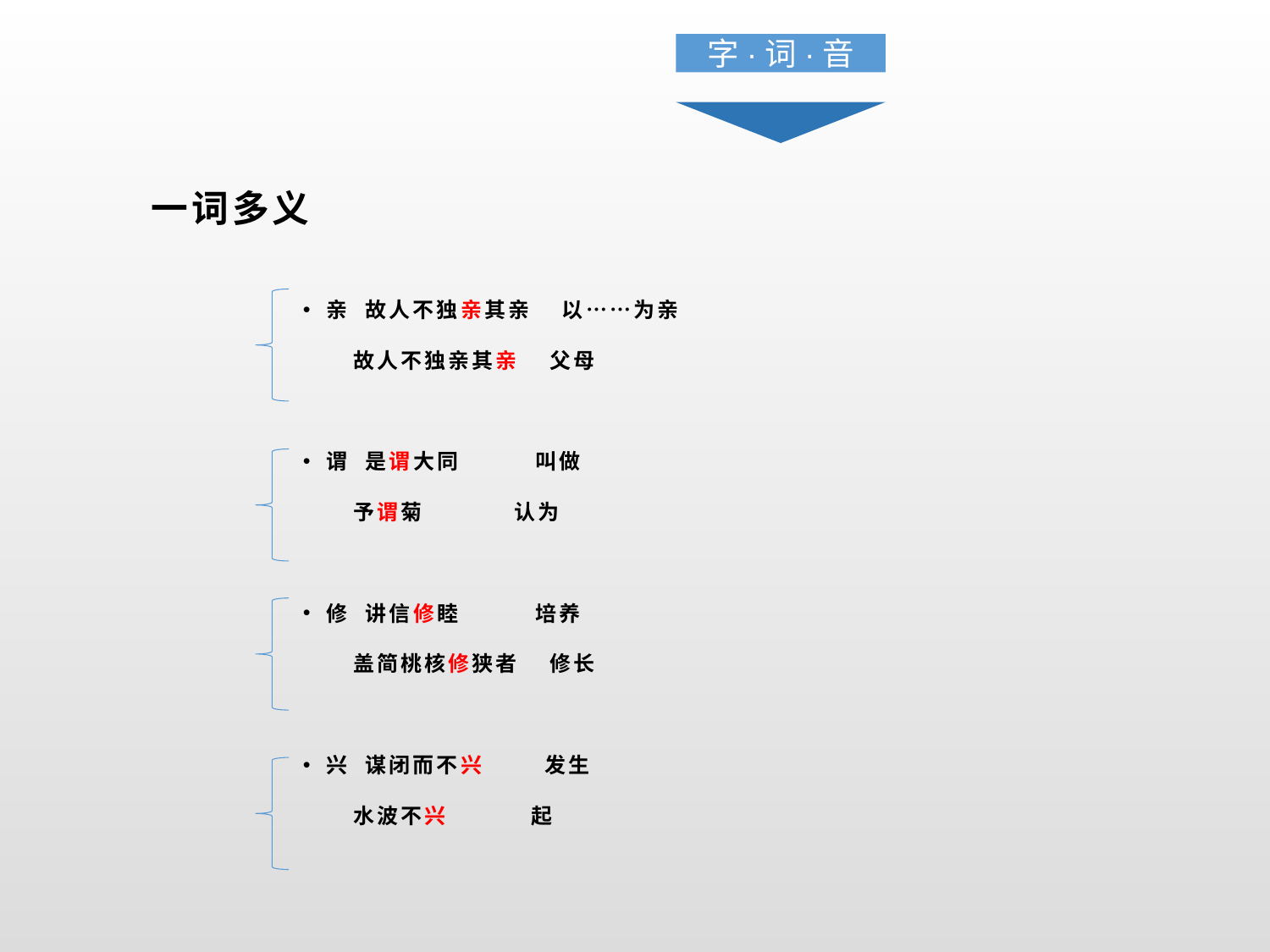

字·词·音

一词多义

亲  故人不独亲其亲    以……为亲
      故人不独亲其亲    父母

谓  是谓大同          叫做
      予谓菊            认为

修  讲信修睦          培养
      盖简桃核修狭者    修长

兴  谋闭而不兴        发生
      水波不兴           起